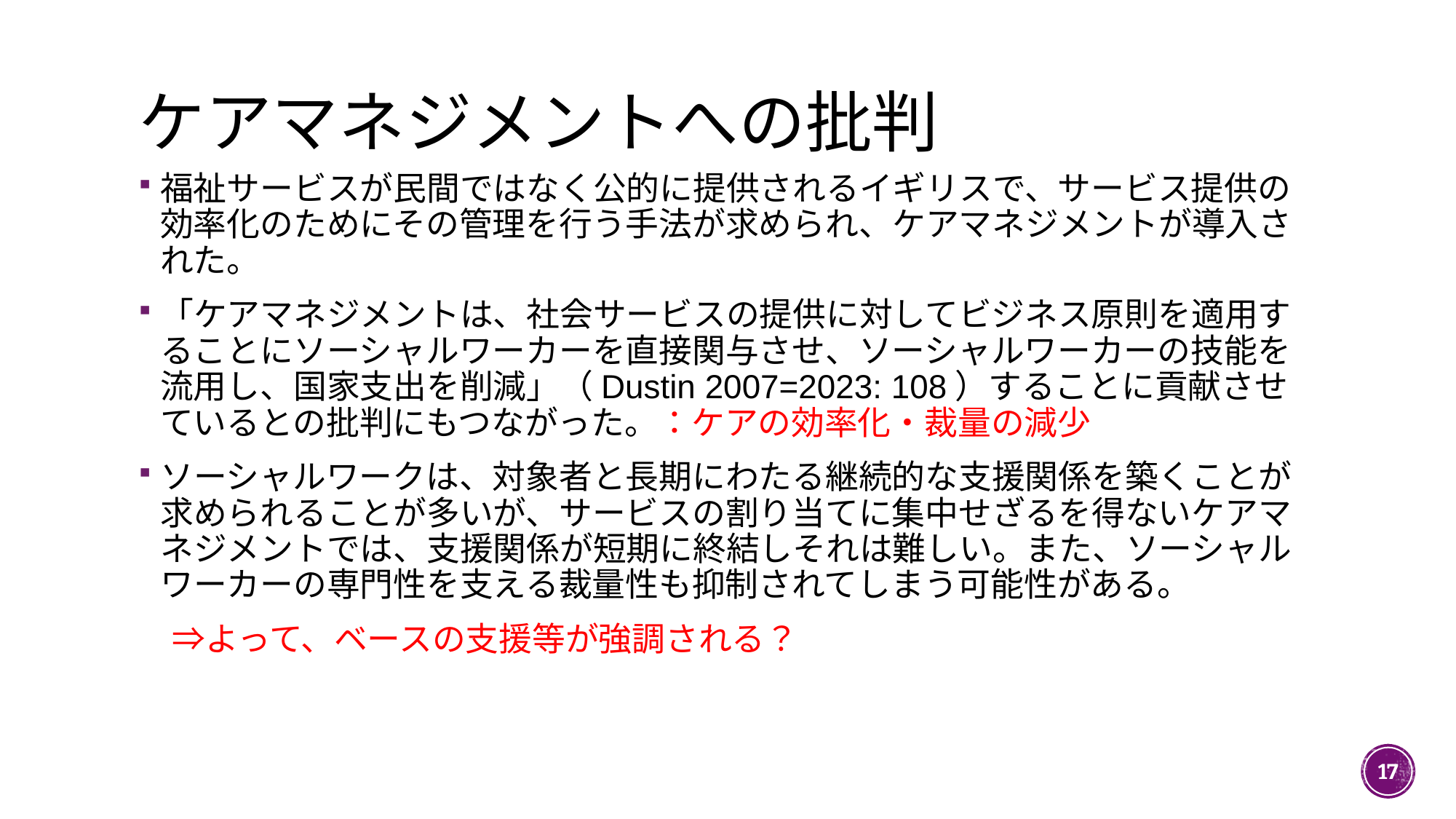

# ケアマネジメントへの批判
福祉サービスが民間ではなく公的に提供されるイギリスで、サービス提供の効率化のためにその管理を行う手法が求められ、ケアマネジメントが導入された。
「ケアマネジメントは、社会サービスの提供に対してビジネス原則を適用することにソーシャルワーカーを直接関与させ、ソーシャルワーカーの技能を流用し、国家支出を削減」（Dustin 2007=2023: 108）することに貢献させているとの批判にもつながった。：ケアの効率化・裁量の減少
ソーシャルワークは、対象者と長期にわたる継続的な支援関係を築くことが求められることが多いが、サービスの割り当てに集中せざるを得ないケアマネジメントでは、支援関係が短期に終結しそれは難しい。また、ソーシャルワーカーの専門性を支える裁量性も抑制されてしまう可能性がある。
　⇒よって、ベースの支援等が強調される？
17